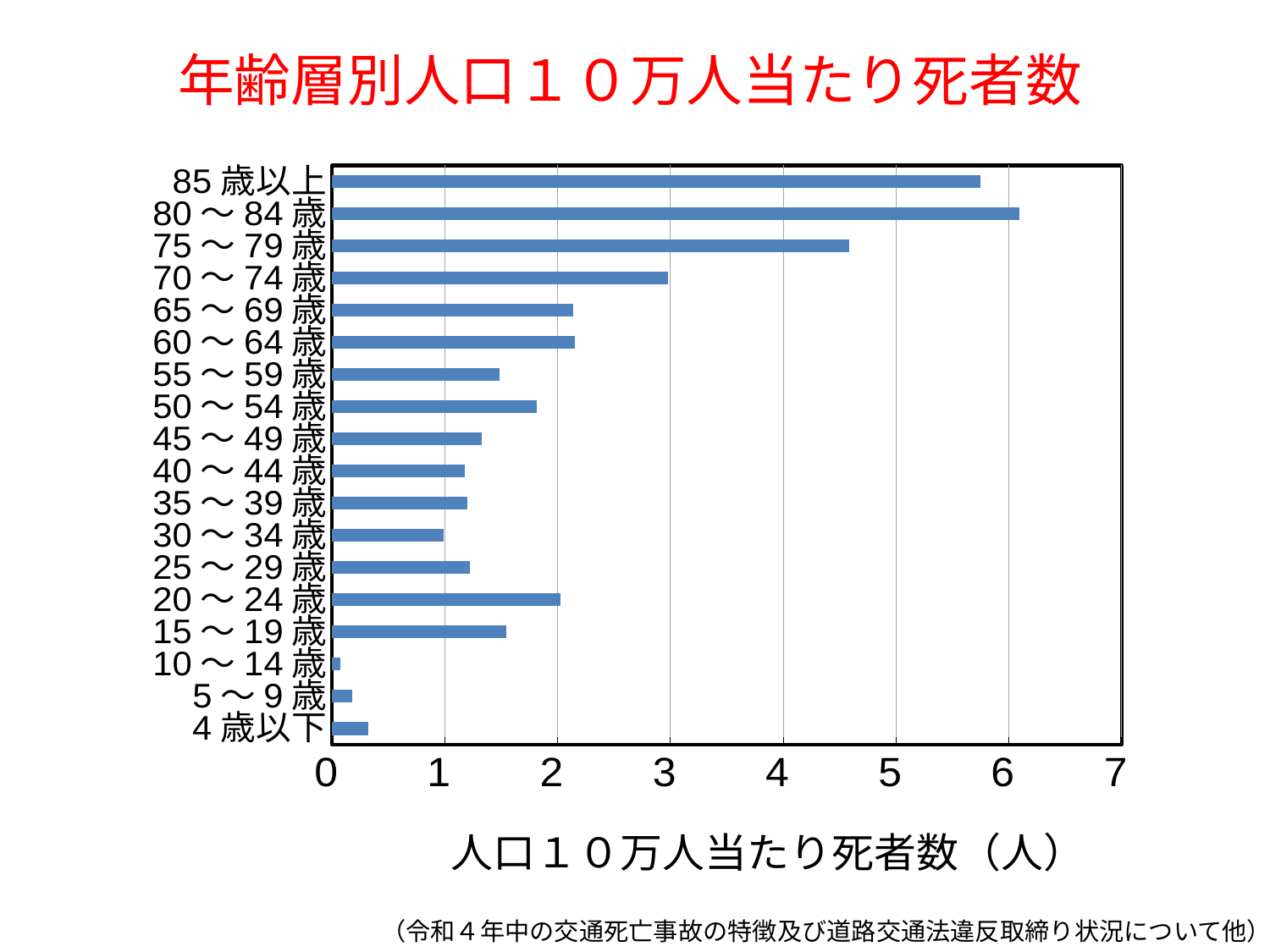

# 年齢層別人口１０万人当たり死者数

### Chart

| Category |  |
|---|---|
| 4歳以下 | 0.31890660592255127 |
| 5～9歳 | 0.1786777843954735 |
| 10～14歳 | 0.07465472191116088 |
| 15～19歳 | 1.541494891557627 |
| 20～24歳 | 2.027458492975734 |
| 25～29歳 | 1.2227621884307884 |
| 30～34歳 | 0.9914582062233069 |
| 35～39歳 | 1.1967904256765944 |
| 40～44歳 | 1.1747430249632893 |
| 45～49歳 | 1.3256602610214778 |
| 50～54歳 | 1.8158236057068744 |
| 55～59歳 | 1.4824281150159744 |
| 60～64歳 | 2.15126505209038 |
| 65～69歳 | 2.134959969500572 |
| 70～74歳 | 2.977667493796526 |
| 75～79歳 | 4.588112617309697 |
| 80～84歳 | 6.096025894623269 |
| 85歳以上 | 5.751797436698968 |
（令和４年中の交通死亡事故の特徴及び道路交通法違反取締り状況について他）